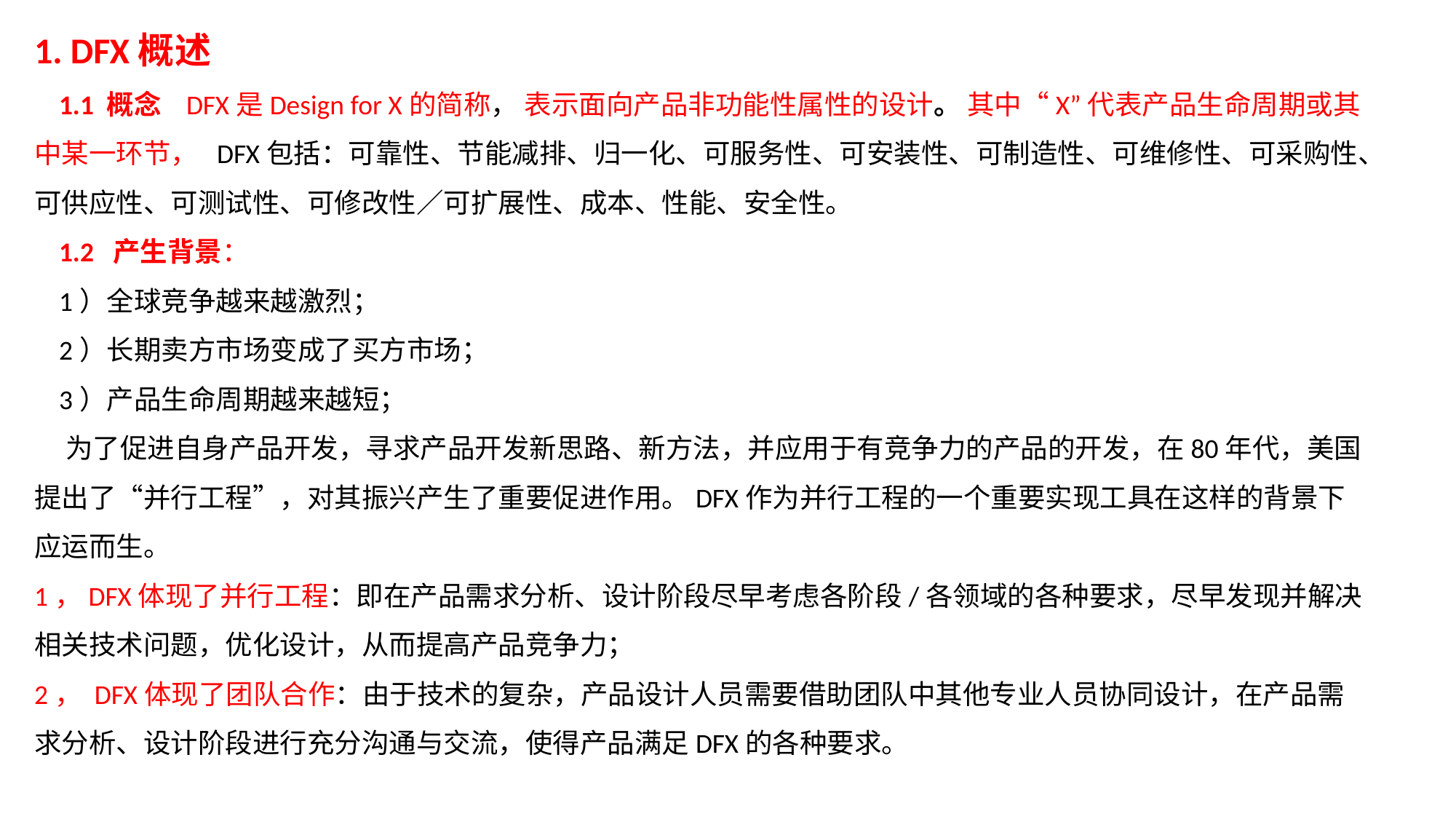

1. DFX概述
    1.1 概念   DFX是Design for X的简称， 表示面向产品非功能性属性的设计。 其中“X”代表产品生命周期或其中某一环节，  DFX包括：可靠性、节能减排、归一化、可服务性、可安装性、可制造性、可维修性、可采购性、可供应性、可测试性、可修改性／可扩展性、成本、性能、安全性。
    1.2  产生背景：
    1）全球竞争越来越激烈；
    2）长期卖方市场变成了买方市场；
    3）产品生命周期越来越短；
    为了促进自身产品开发，寻求产品开发新思路、新方法，并应用于有竞争力的产品的开发，在80年代，美国提出了“并行工程”，对其振兴产生了重要促进作用。DFX作为并行工程的一个重要实现工具在这样的背景下应运而生。
1，DFX体现了并行工程：即在产品需求分析、设计阶段尽早考虑各阶段/各领域的各种要求，尽早发现并解决相关技术问题，优化设计，从而提高产品竞争力；
2， DFX体现了团队合作：由于技术的复杂，产品设计人员需要借助团队中其他专业人员协同设计，在产品需求分析、设计阶段进行充分沟通与交流，使得产品满足DFX的各种要求。